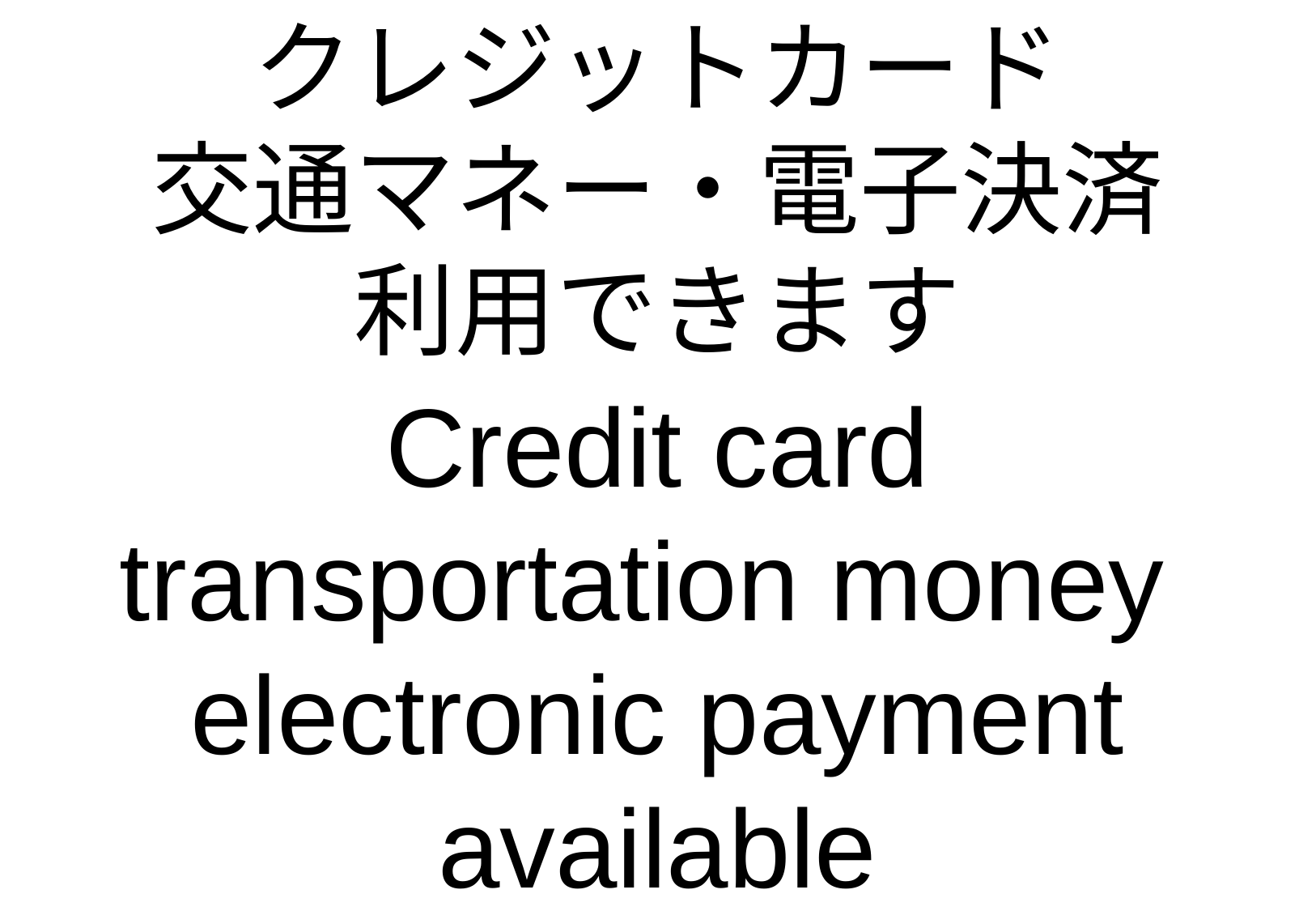

クレジットカード
交通マネー・電子決済
利用できます
Credit card
transportation money
electronic payment
available